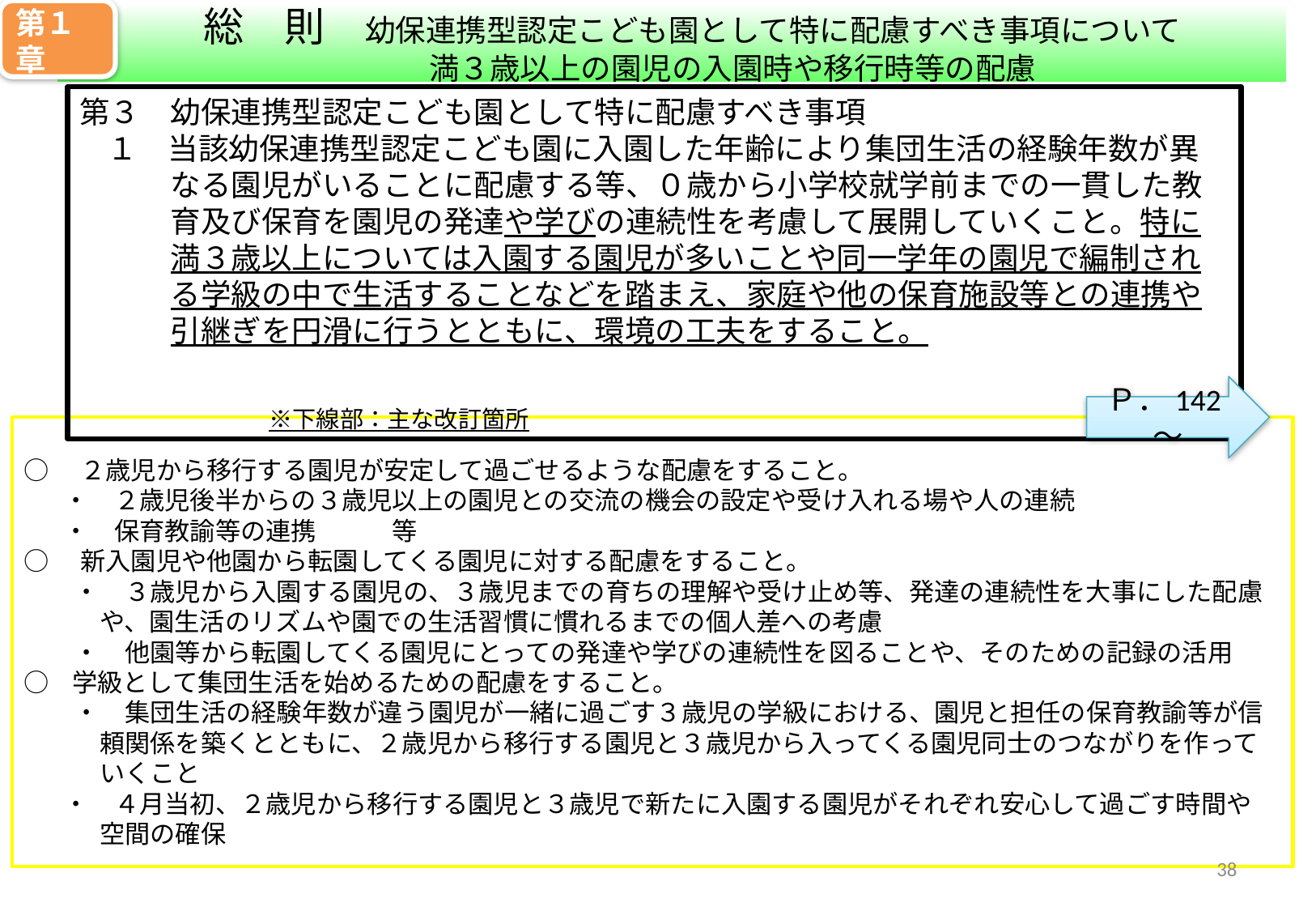

第１章
　総　則　幼保連携型認定こども園として特に配慮すべき事項について
　　　　満３歳以上の園児の入園時や移行時等の配慮
第３　幼保連携型認定こども園として特に配慮すべき事項
   １　当該幼保連携型認定こども園に入園した年齢により集団生活の経験年数が異
　　　なる園児がいることに配慮する等、０歳から小学校就学前までの一貫した教
　　　育及び保育を園児の発達や学びの連続性を考慮して展開していくこと。特に
　　　満３歳以上については入園する園児が多いことや同一学年の園児で編制され
　　　る学級の中で生活することなどを踏まえ、家庭や他の保育施設等との連携や
　　　引継ぎを円滑に行うとともに、環境の工夫をすること。
　　　　　　　　　　　　　　　　　　　　　　　　　　　　　　　　　　　　　　　　　　　　　　　　　　　　　　　　　　　　　　　　　　　　　　　　　　　　　　　　　　　　　　　　※下線部：主な改訂箇所
Ｐ．142～
○　２歳児から移行する園児が安定して過ごせるような配慮をすること。
      ・　２歳児後半からの３歳児以上の園児との交流の機会の設定や受け入れる場や人の連続
      ・　保育教諭等の連携　　　等
○　新入園児や他園から転園してくる園児に対する配慮をすること。
　　・　３歳児から入園する園児の、３歳児までの育ちの理解や受け止め等、発達の連続性を大事にした配慮
　　　や、園生活のリズムや園での生活習慣に慣れるまでの個人差への考慮
　　・　他園等から転園してくる園児にとっての発達や学びの連続性を図ることや、そのための記録の活用
○   学級として集団生活を始めるための配慮をすること。
　　・　集団生活の経験年数が違う園児が一緒に過ごす３歳児の学級における、園児と担任の保育教諭等が信
　　　頼関係を築くとともに、２歳児から移行する園児と３歳児から入ってくる園児同士のつながりを作って
　　　いくこと
      ・　４月当初、２歳児から移行する園児と３歳児で新たに入園する園児がそれぞれ安心して過ごす時間や
　　　空間の確保
38